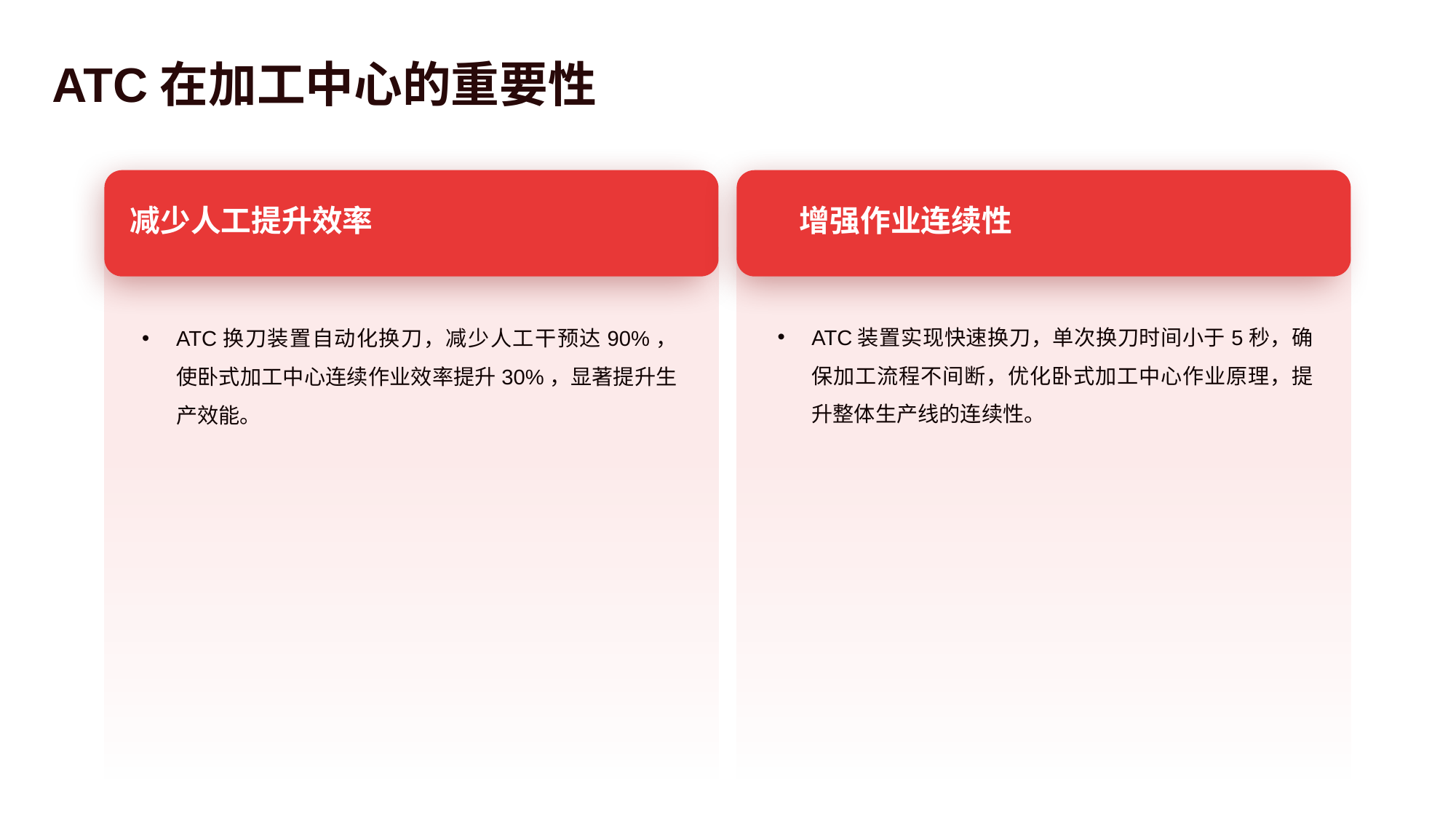

ATC在加工中心的重要性

减少人工提升效率
增强作业连续性

ATC装置实现快速换刀，单次换刀时间小于5秒，确保加工流程不间断，优化卧式加工中心作业原理，提升整体生产线的连续性。
ATC换刀装置自动化换刀，减少人工干预达90%，使卧式加工中心连续作业效率提升30%，显著提升生产效能。